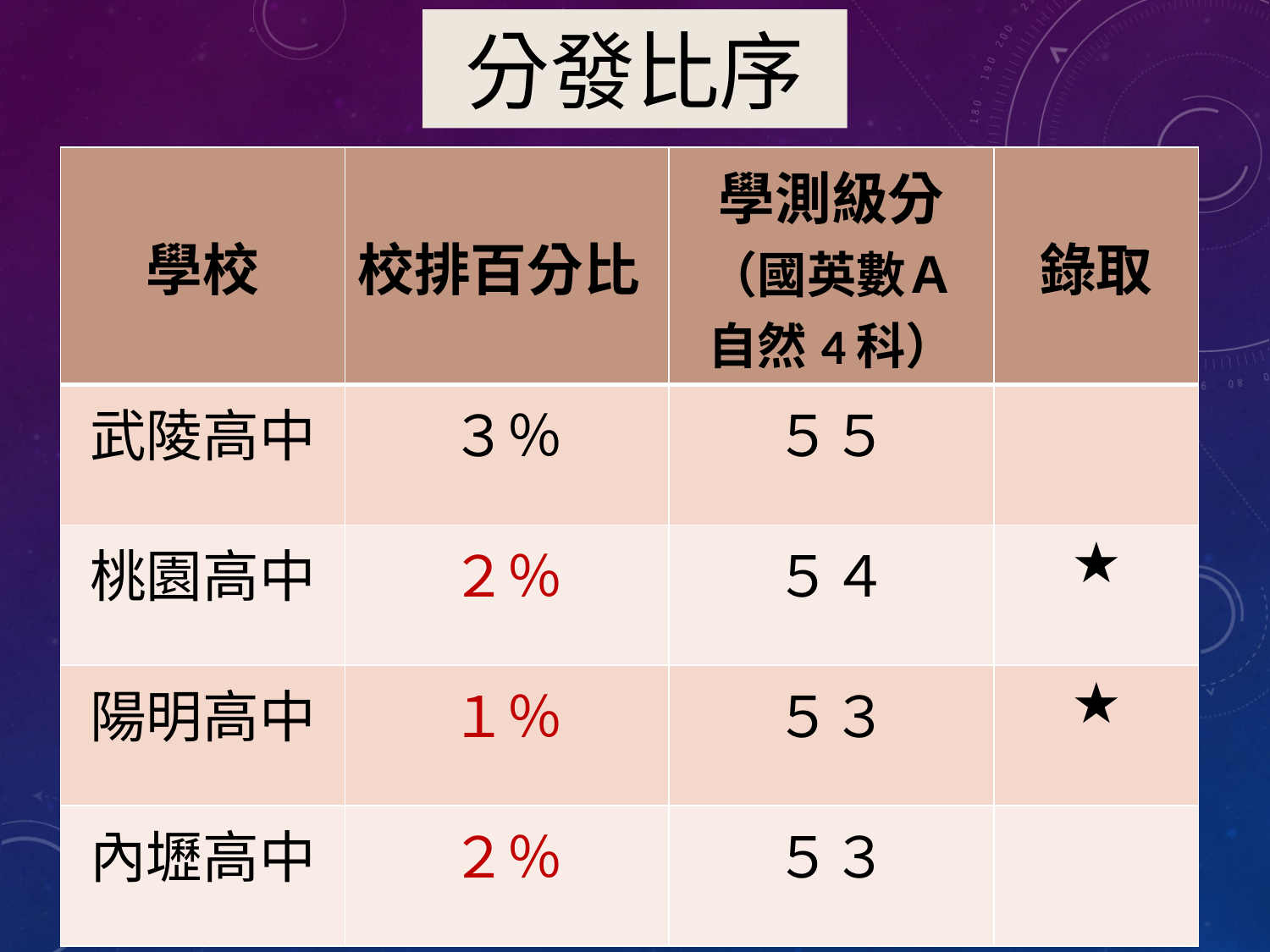

分發比序
| 學校 | 校排百分比 | 學測級分（國英數Ａ 自然4科） | 錄取 |
| --- | --- | --- | --- |
| 武陵高中 | ３％ | ５５ |  |
| 桃園高中 | ２％ | ５４ | ★ |
| 陽明高中 | １％ | ５３ | ★ |
| 內壢高中 | ２％ | ５３ |  |